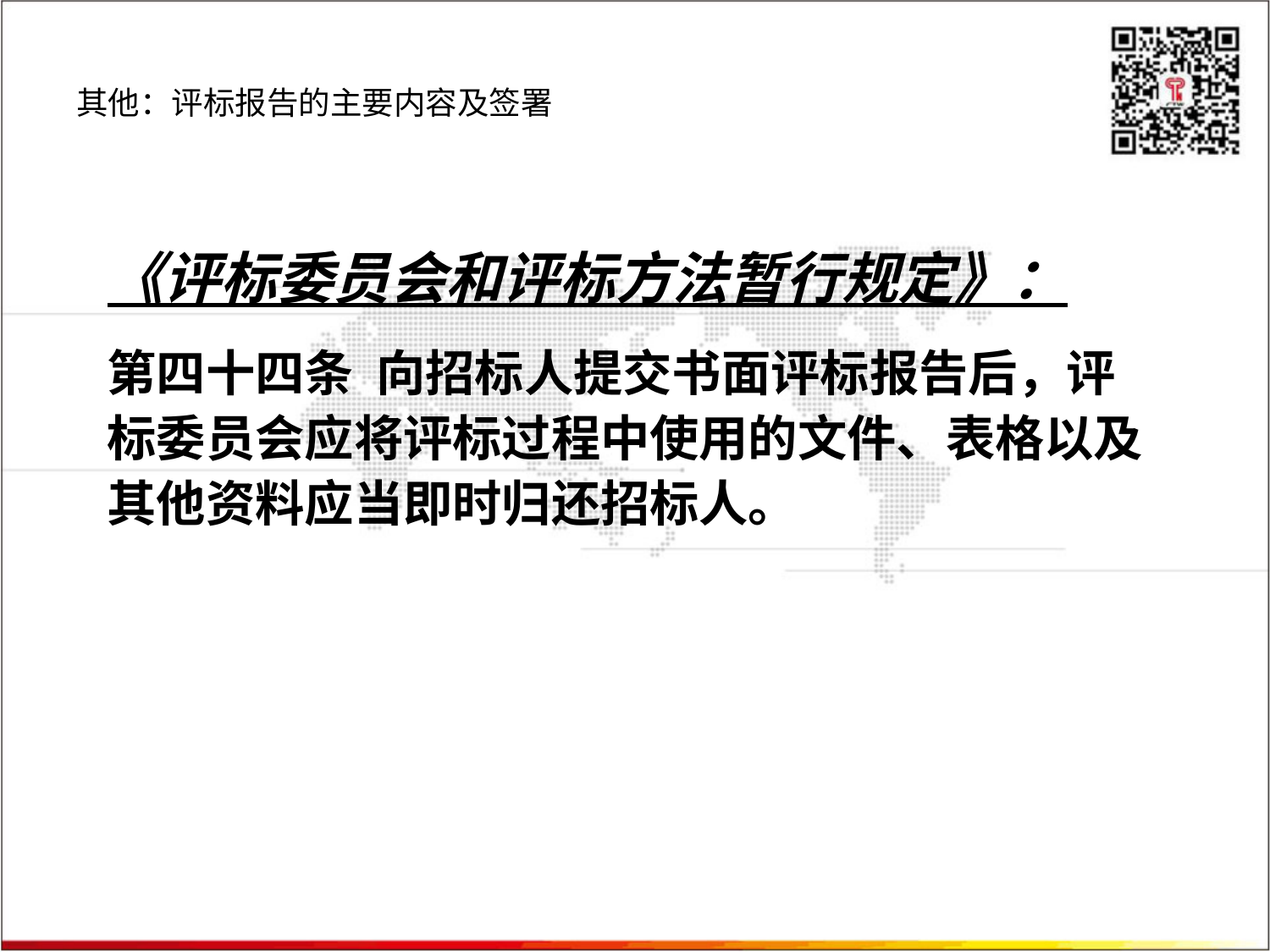

# 其他：评标报告的主要内容及签署
《评标委员会和评标方法暂行规定》：
第四十四条  向招标人提交书面评标报告后，评标委员会应将评标过程中使用的文件、表格以及其他资料应当即时归还招标人。